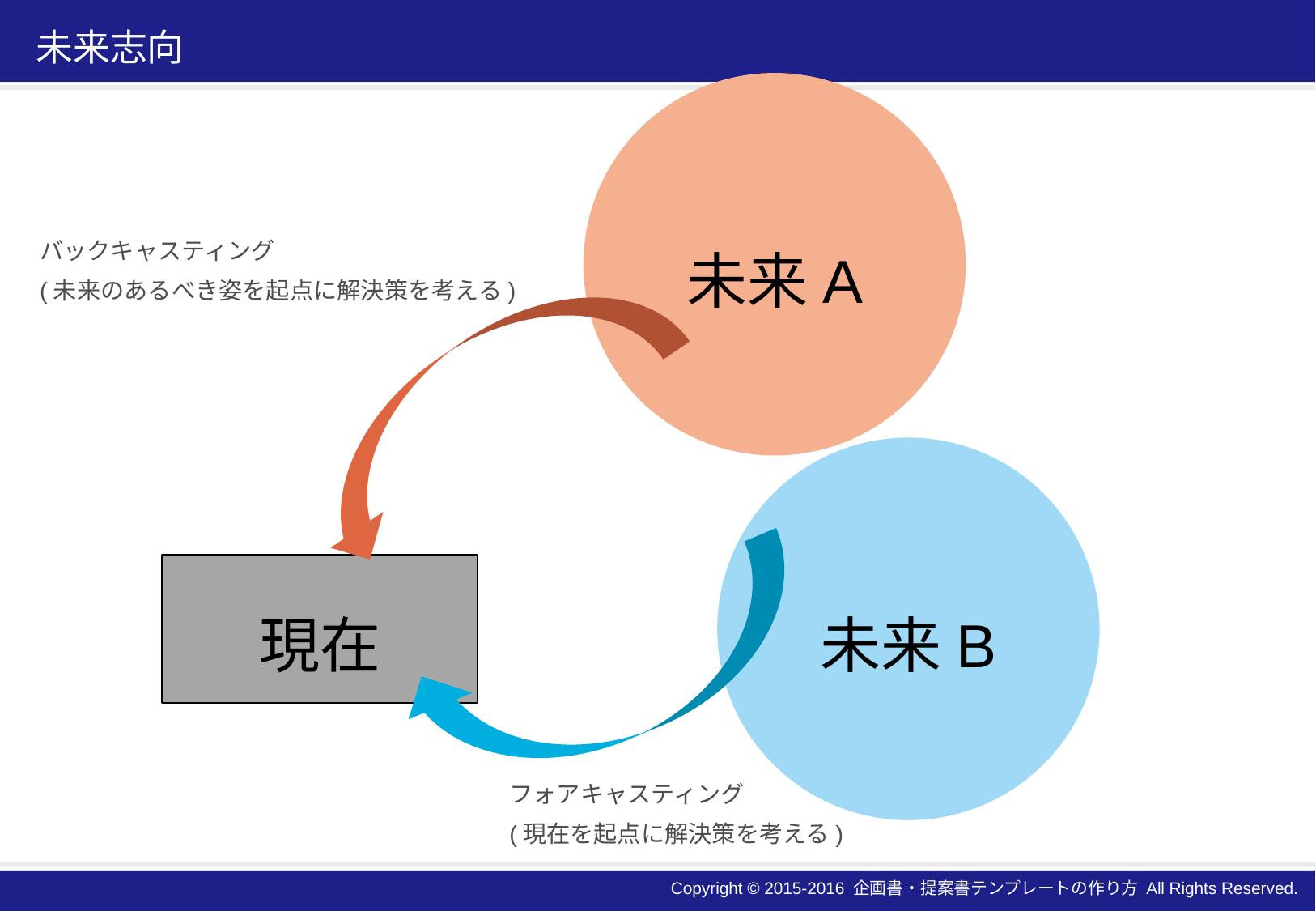

# 未来志向
未来A
バックキャスティング
(未来のあるべき姿を起点に解決策を考える)

未来B
現在

フォアキャスティング
(現在を起点に解決策を考える)